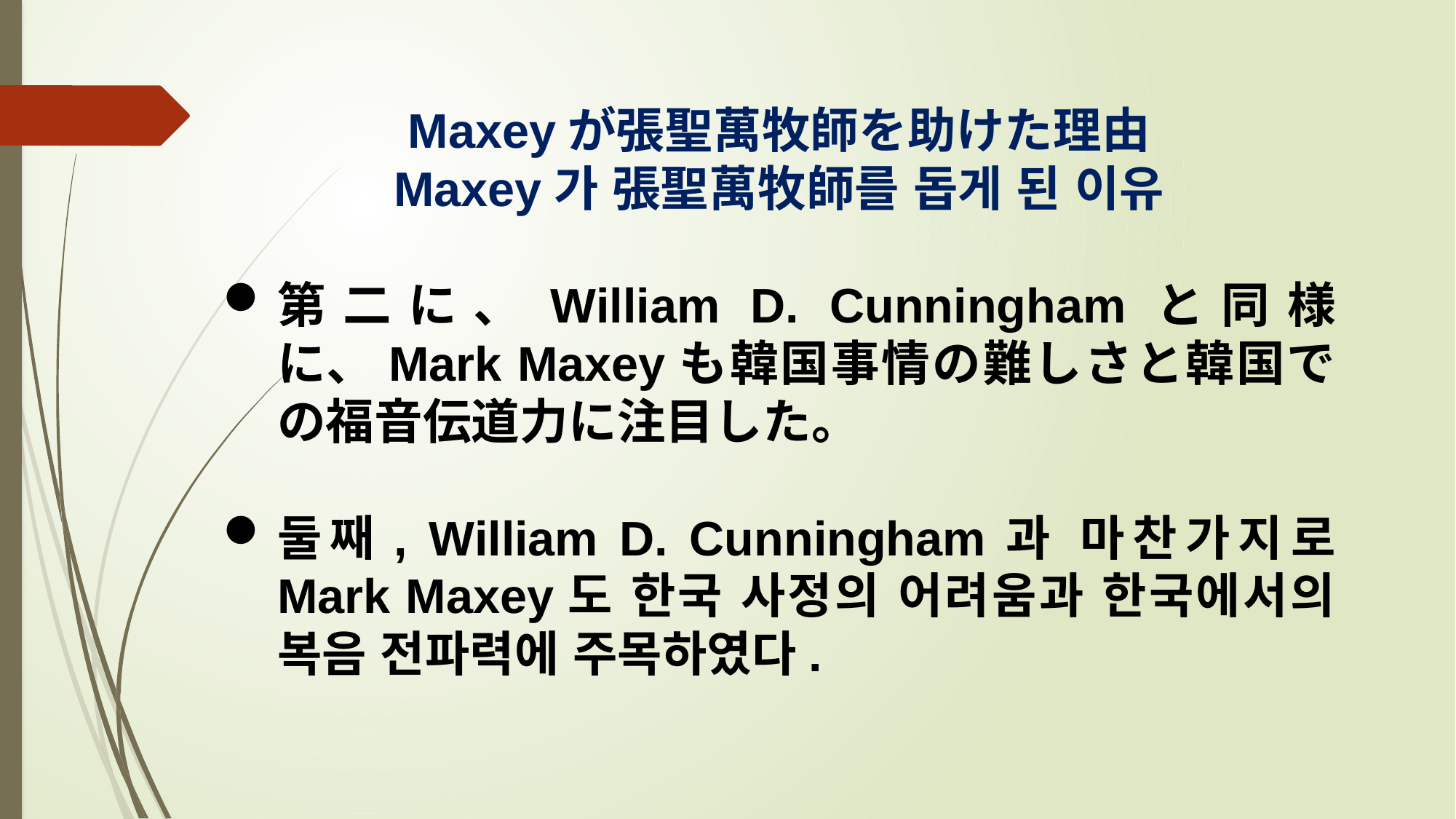

Maxeyが張聖萬牧師を助けた理由
Maxey가 張聖萬牧師를 돕게 된 이유

第二に、William D. Cunninghamと同様に、Mark Maxeyも韓国事情の難しさと韓国での福音伝道力に注目した。

둘째, William D. Cunningham과 마찬가지로 Mark Maxey도 한국 사정의 어려움과 한국에서의 복음 전파력에 주목하였다.